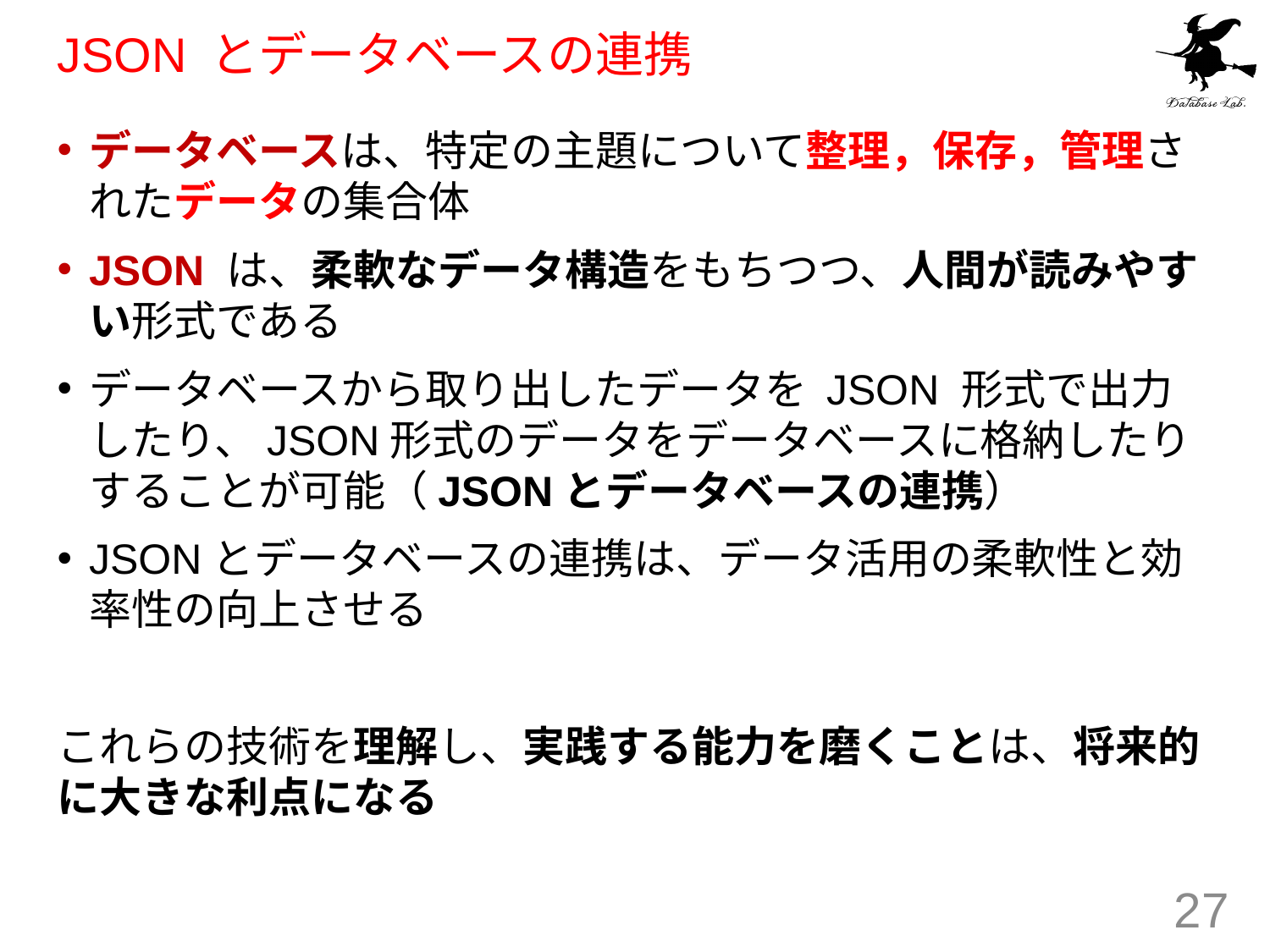

# JSON とデータベースの連携
データベースは、特定の主題について整理，保存，管理されたデータの集合体
JSON は、柔軟なデータ構造をもちつつ、人間が読みやすい形式である
データベースから取り出したデータを JSON 形式で出力したり、JSON形式のデータをデータベースに格納したりすることが可能（JSONとデータベースの連携）
JSONとデータベースの連携は、データ活用の柔軟性と効率性の向上させる

これらの技術を理解し、実践する能力を磨くことは、将来的に大きな利点になる
27